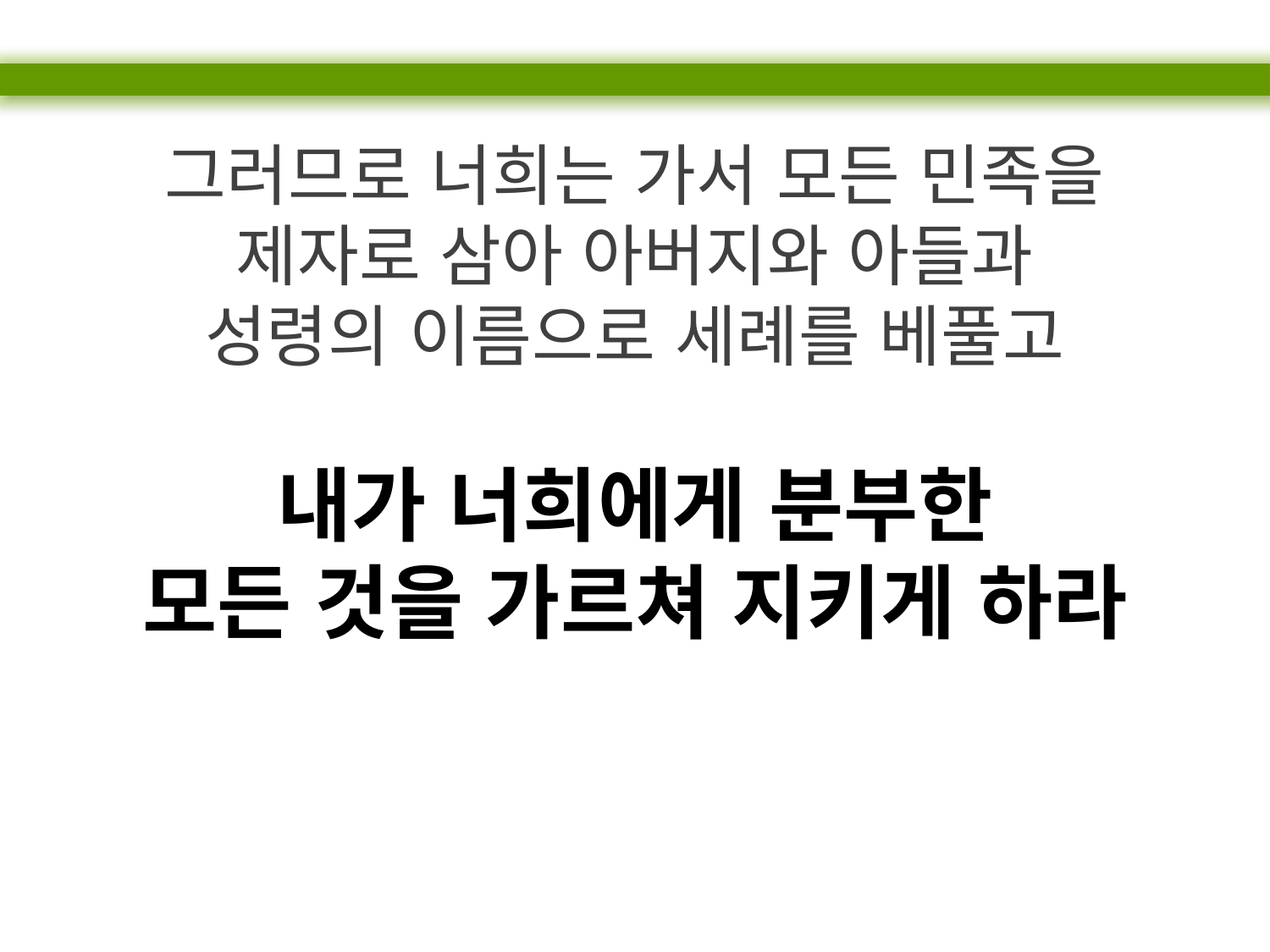

그러므로 너희는 가서 모든 민족을
제자로 삼아 아버지와 아들과
성령의 이름으로 세례를 베풀고
내가 너희에게 분부한
모든 것을 가르쳐 지키게 하라